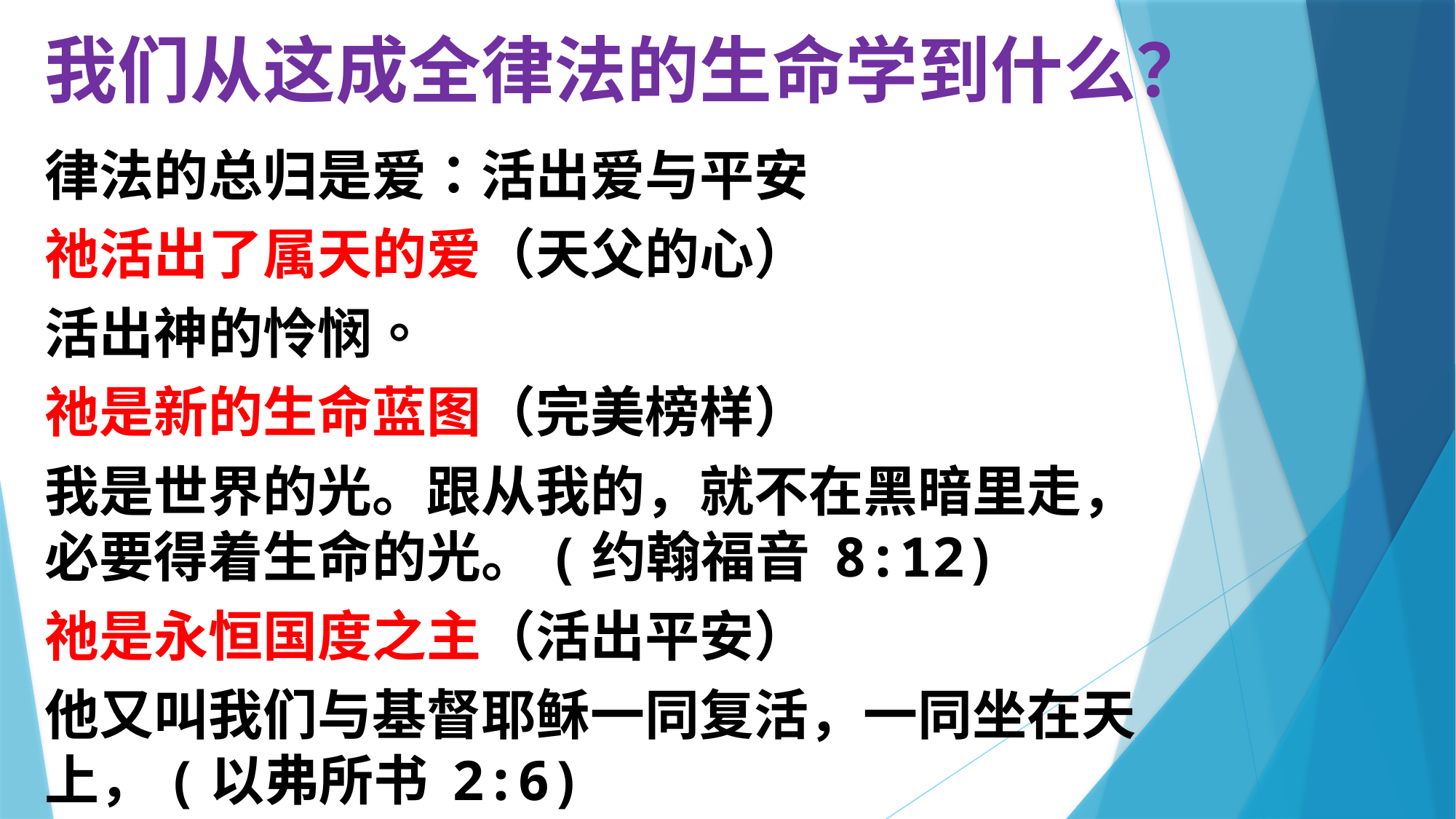

# 我们从这成全律法的生命学到什么？
律法的总归是爱：活出爱与平安
祂活出了属天的爱（天父的心）
活出神的怜悯。
祂是新的生命蓝图（完美榜样）
我是世界的光。跟从我的，就不在黑暗里走，必要得着生命的光。(约翰福音 8:12)
祂是永恒国度之主（活出平安）
他又叫我们与基督耶稣一同复活，一同坐在天上，(以弗所书 2:6)